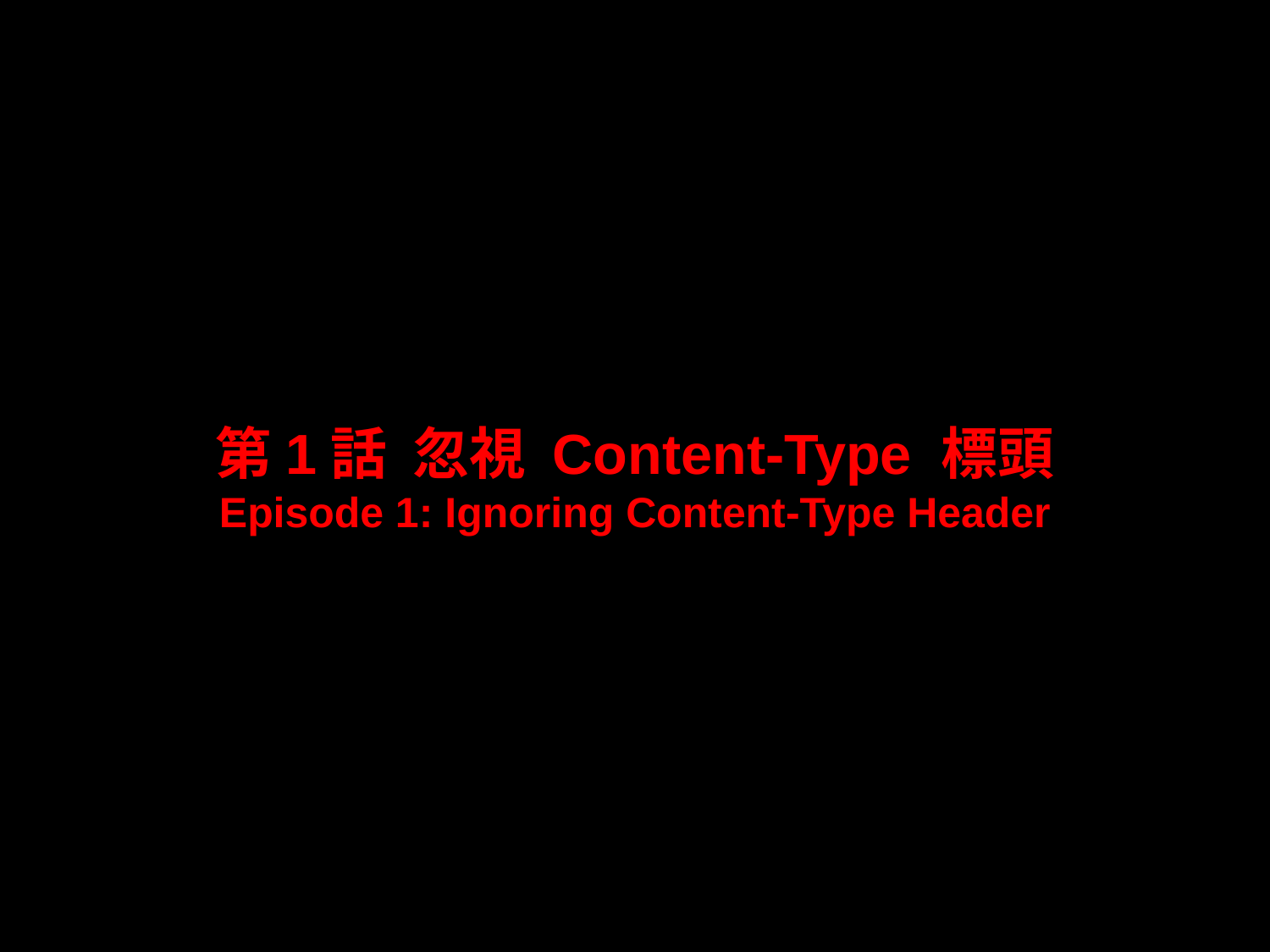

# 第1話  忽視 Content-Type 標頭 Episode 1: Ignoring Content-Type Header